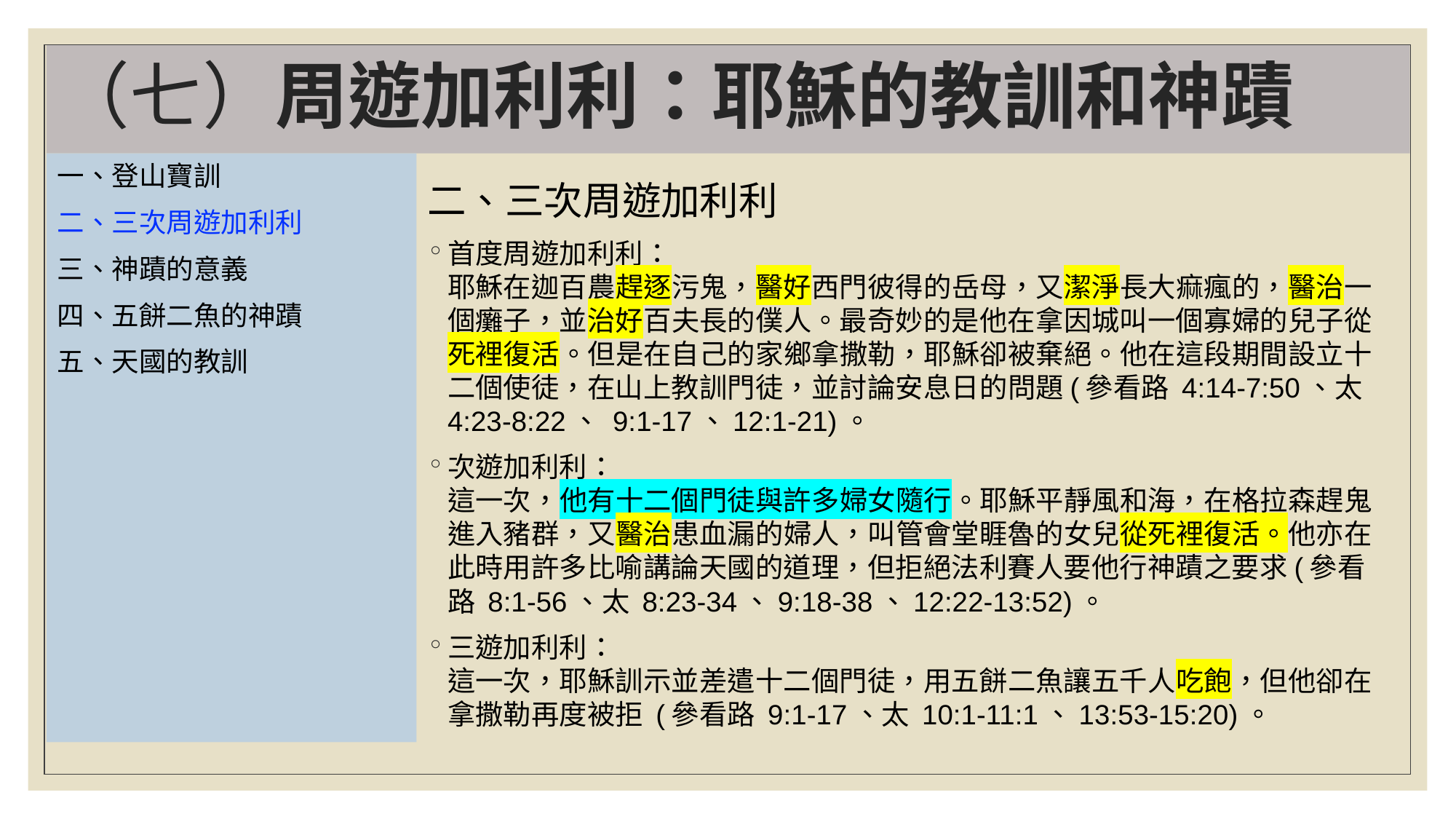

# （七）周遊加利利：耶穌的教訓和神蹟
一、登山寶訓
二、三次周遊加利利
三、神蹟的意義
四、五餅二魚的神蹟
五、天國的教訓

二、三次周遊加利利
首度周遊加利利：
耶穌在迦百農趕逐污鬼，醫好西門彼得的岳母，又潔淨長大痲瘋的，醫治一個癱子，並治好百夫長的僕人。最奇妙的是他在拿因城叫一個寡婦的兒子從死裡復活。但是在自己的家鄉拿撒勒，耶穌卻被棄絕。他在這段期間設立十二個使徒，在山上教訓門徒，並討論安息日的問題(參看路 4:14-7:50、太 4:23-8:22、 9:1-17、12:1-21)。
次遊加利利：
這一次，他有十二個門徒與許多婦女隨行。耶穌平靜風和海，在格拉森趕鬼進入豬群，又醫治患血漏的婦人，叫管會堂睚魯的女兒從死裡復活。他亦在此時用許多比喻講論天國的道理，但拒絕法利賽人要他行神蹟之要求(參看路 8:1-56、太 8:23-34、9:18-38、12:22-13:52)。
三遊加利利：
這一次，耶穌訓示並差遣十二個門徒，用五餅二魚讓五千人吃飽，但他卻在拿撒勒再度被拒 (參看路 9:1-17、太 10:1-11:1、13:53-15:20)。